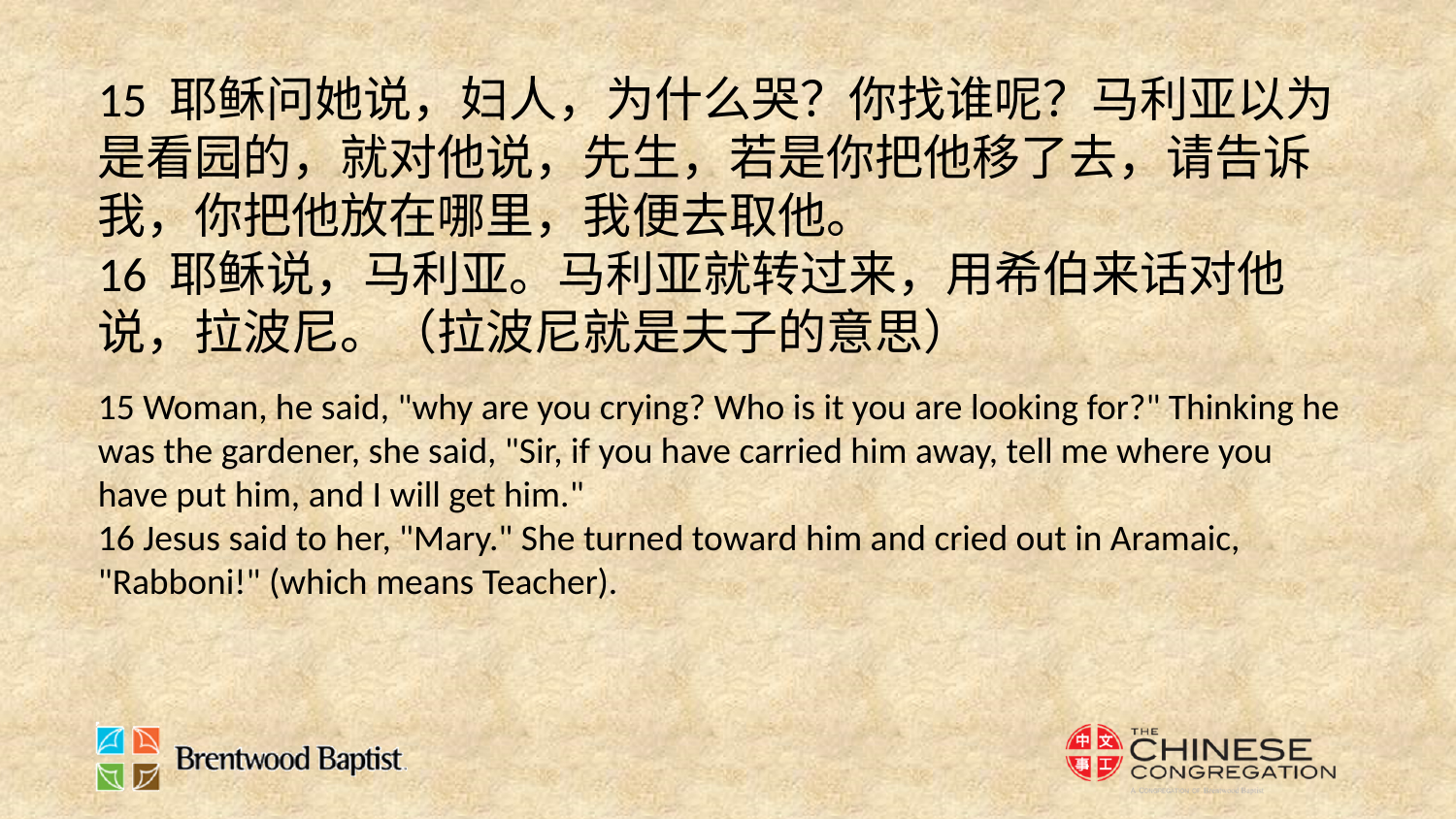

15 耶稣问她说，妇人，为什么哭？你找谁呢？马利亚以为是看园的，就对他说，先生，若是你把他移了去，请告诉我，你把他放在哪里，我便去取他。
16 耶稣说，马利亚。马利亚就转过来，用希伯来话对他说，拉波尼。（拉波尼就是夫子的意思）

15 Woman, he said, "why are you crying? Who is it you are looking for?" Thinking he was the gardener, she said, "Sir, if you have carried him away, tell me where you have put him, and I will get him."
16 Jesus said to her, "Mary." She turned toward him and cried out in Aramaic, "Rabboni!" (which means Teacher).